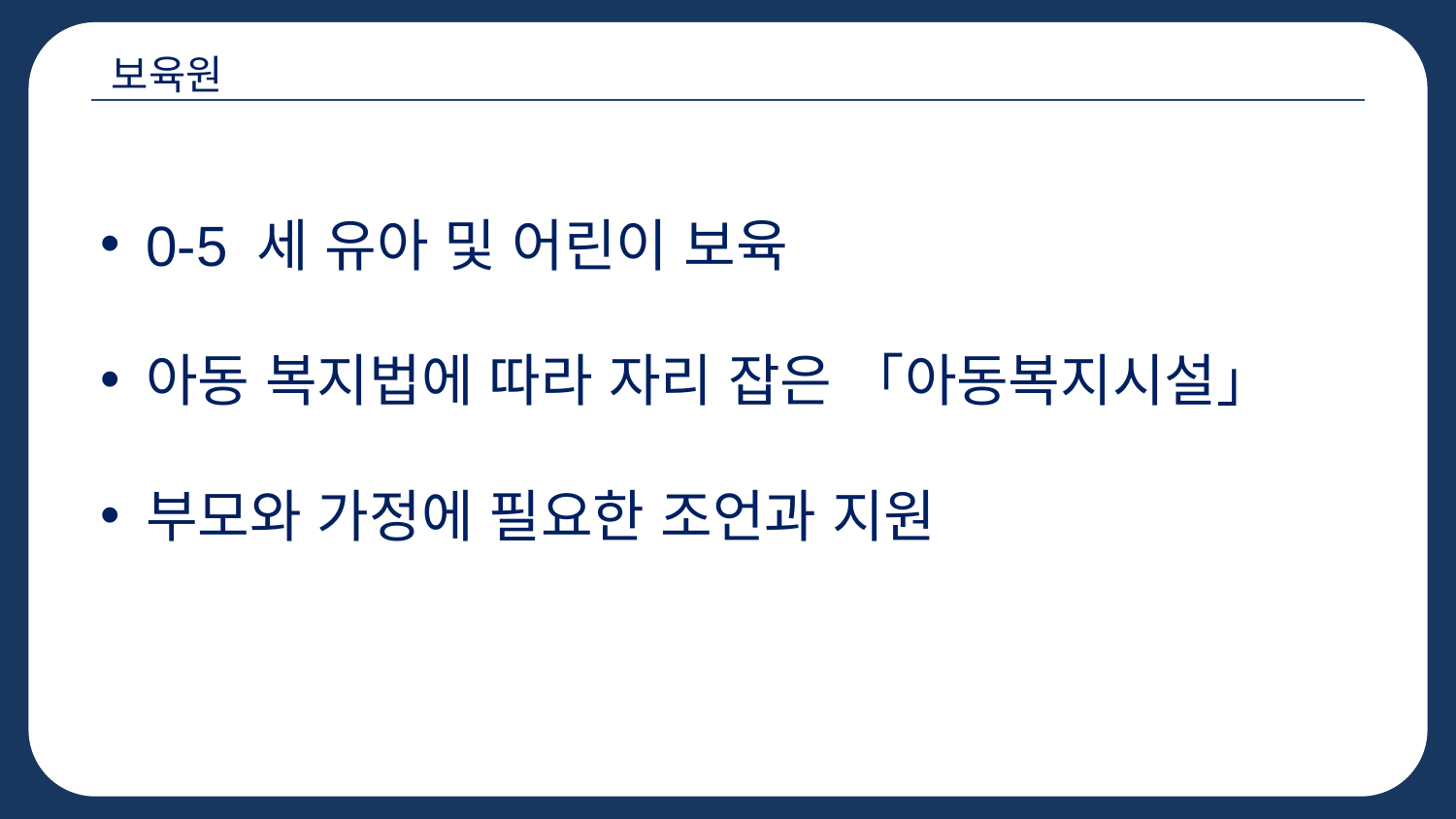

보육원

0-5 세 유아 및 어린이 보육

아동 복지법에 따라 자리 잡은 「아동복지시설」

부모와 가정에 필요한 조언과 지원